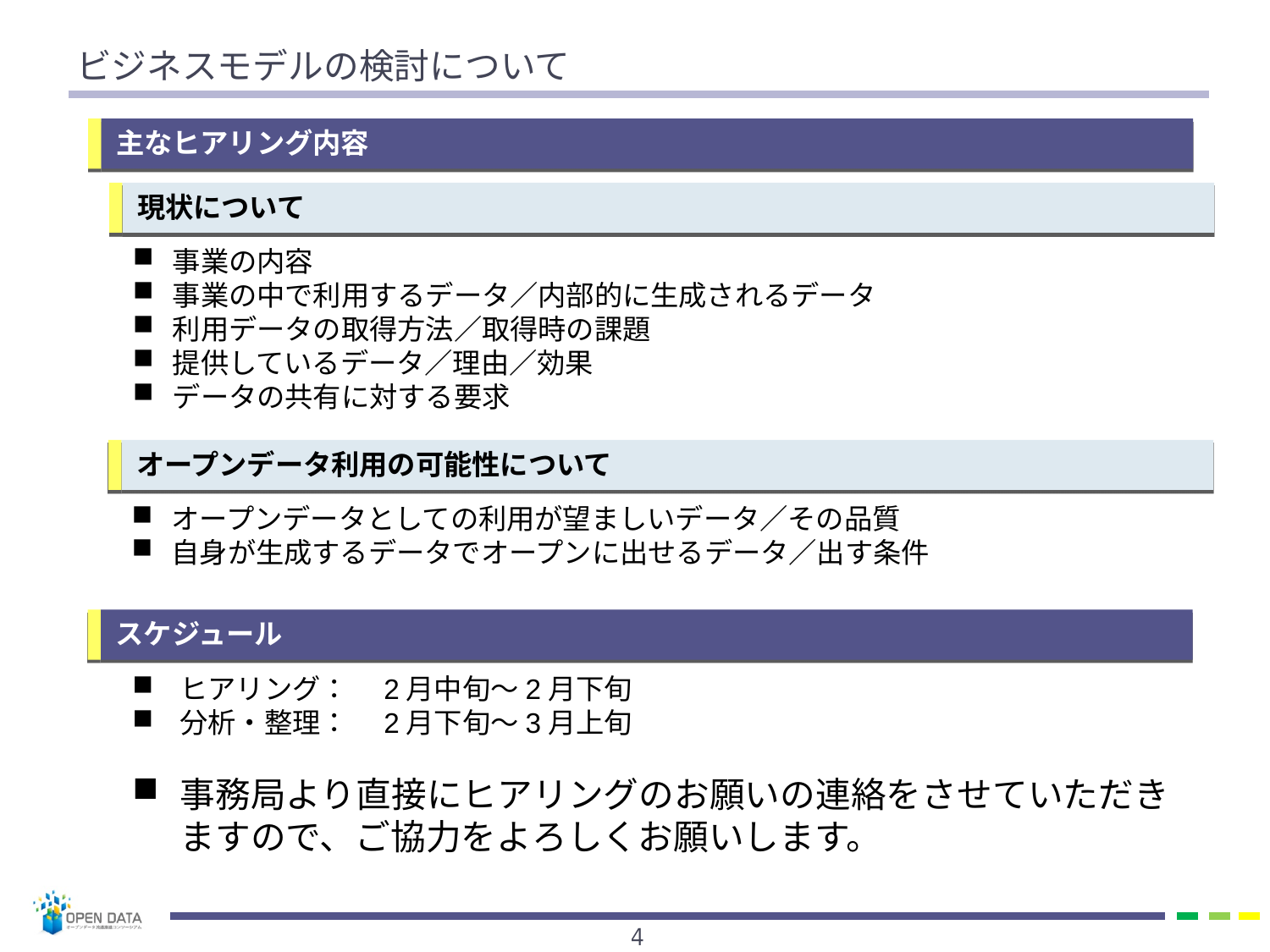

# ビジネスモデルの検討について

主なヒアリング内容

現状について
事業の内容
事業の中で利用するデータ／内部的に生成されるデータ
利用データの取得方法／取得時の課題
提供しているデータ／理由／効果
データの共有に対する要求

オープンデータ利用の可能性について
オープンデータとしての利用が望ましいデータ／その品質
自身が生成するデータでオープンに出せるデータ／出す条件

スケジュール
ヒアリング：　2月中旬～2月下旬
分析・整理：　2月下旬～3月上旬

事務局より直接にヒアリングのお願いの連絡をさせていただきますので、ご協力をよろしくお願いします。
4